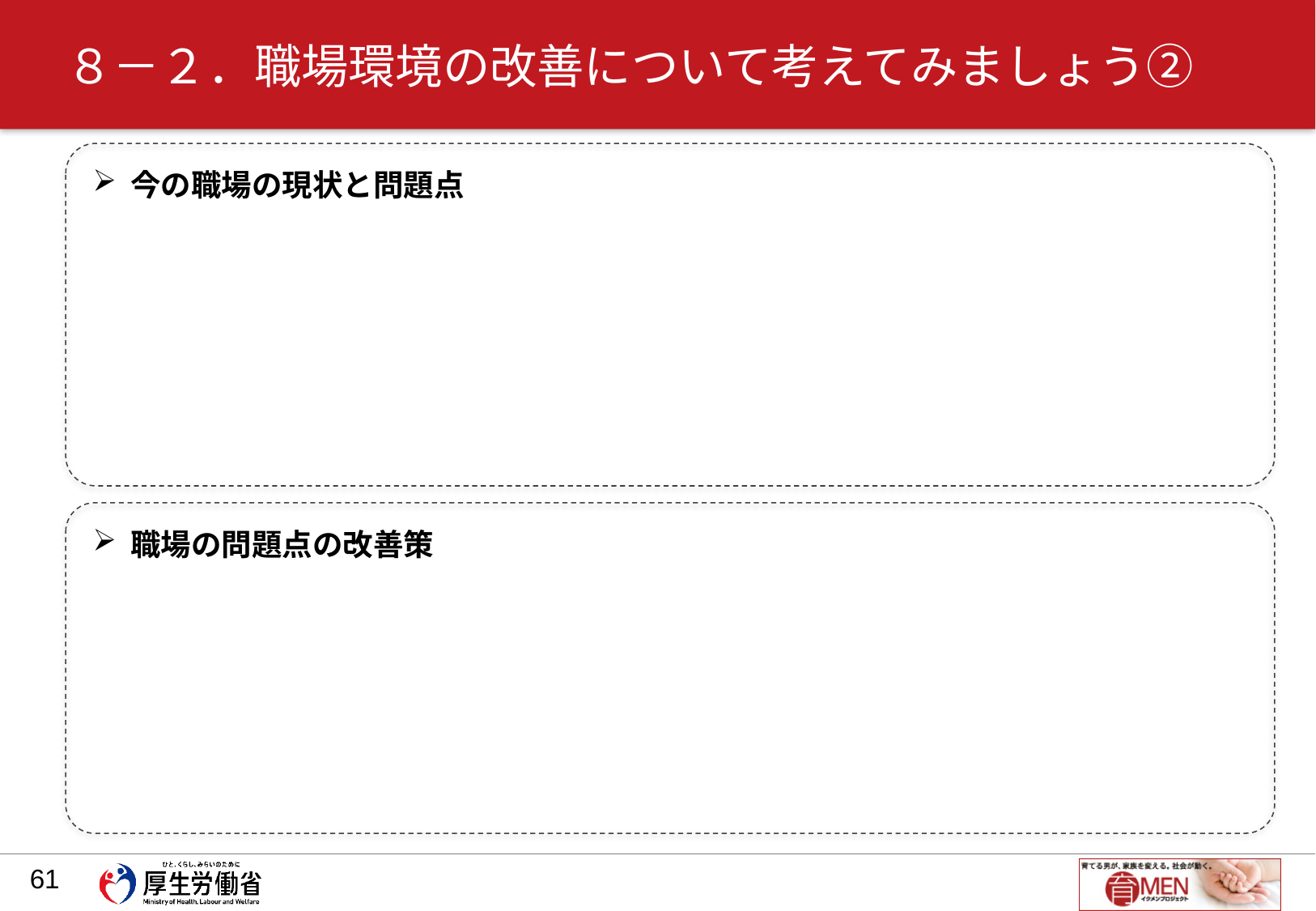

# ８－２．職場環境の改善について考えてみましょう②

今の職場の現状と問題点

職場の問題点の改善策
61